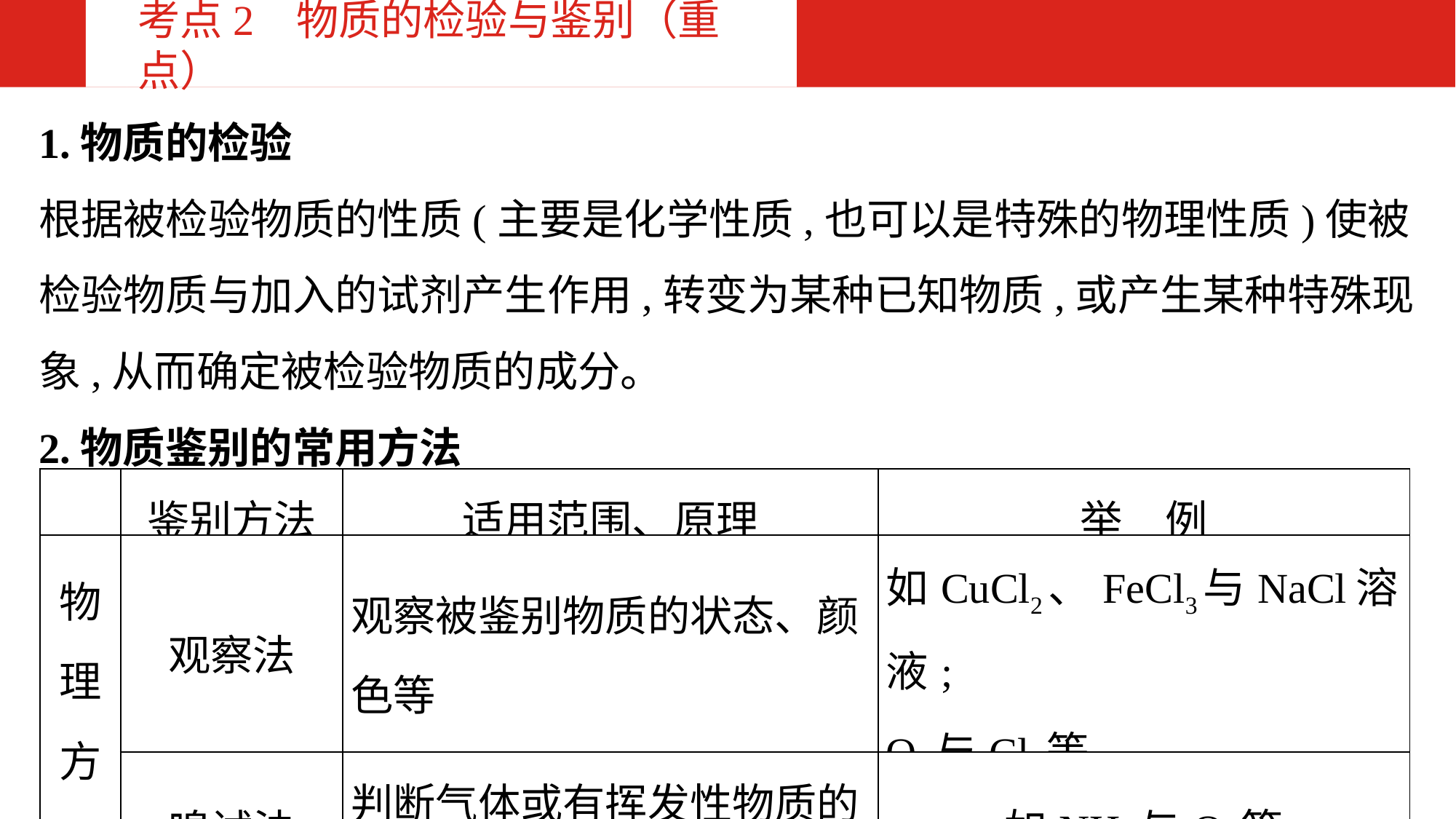

考点2   物质的检验与鉴别（重点）

1.物质的检验
根据被检验物质的性质(主要是化学性质,也可以是特殊的物理性质)使被检验物质与加入的试剂产生作用,转变为某种已知物质,或产生某种特殊现象,从而确定被检验物质的成分。
2.物质鉴别的常用方法
|  | 鉴别方法 | 适用范围、原理 | 举　例 |
| --- | --- | --- | --- |
| 物 理 方 法 | 观察法 | 观察被鉴别物质的状态、颜色等 | 如CuCl2、FeCl3与NaCl溶液; O2与Cl2等 |
|  | 嗅试法 | 判断气体或有挥发性物质的不同气味(有毒气体禁用) | 如NH3与O2等 |